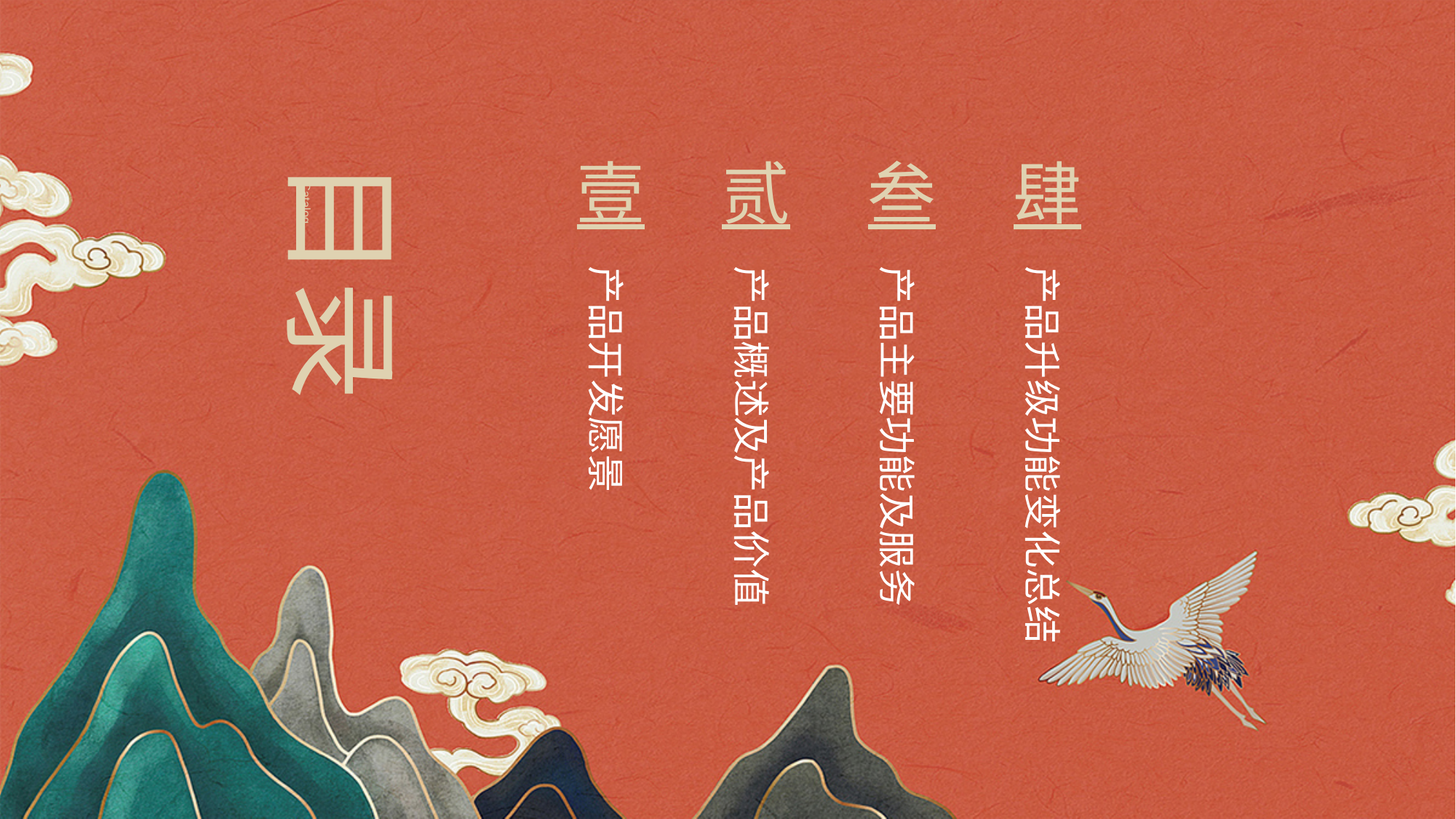

壹
贰
叁
肆
目录
Catalog
产品开发愿景
产品概述及产品价值
产品主要功能及服务
产品升级功能变化总结